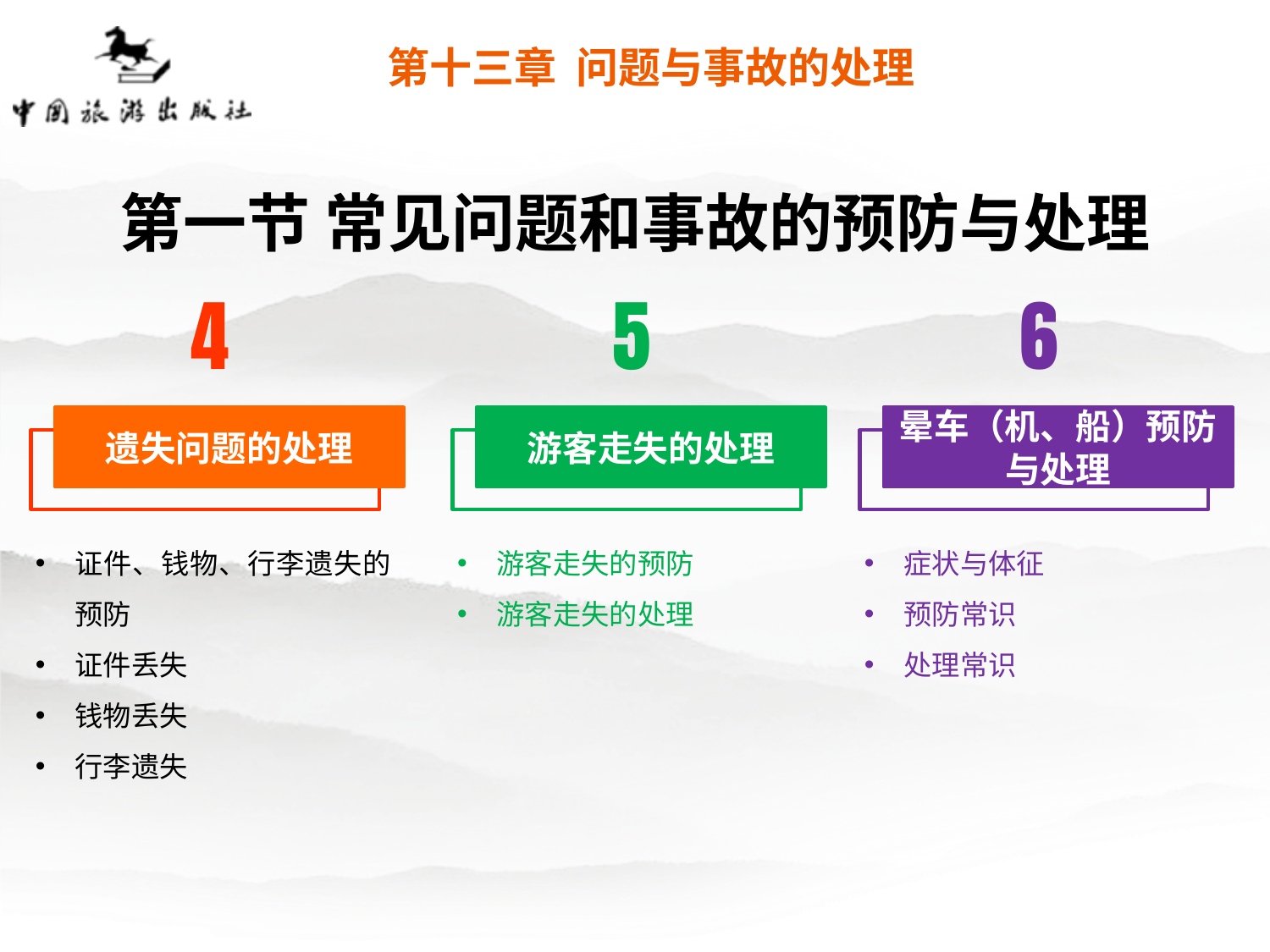

第十三章  问题与事故的处理
第一节 常见问题和事故的预防与处理
4
遗失问题的处理

证件、钱物、行李遗失的预防
证件丢失
钱物丢失
行李遗失
5
游客走失的处理

游客走失的预防
游客走失的处理
6
晕车（机、船）预防与处理

症状与体征
预防常识
处理常识